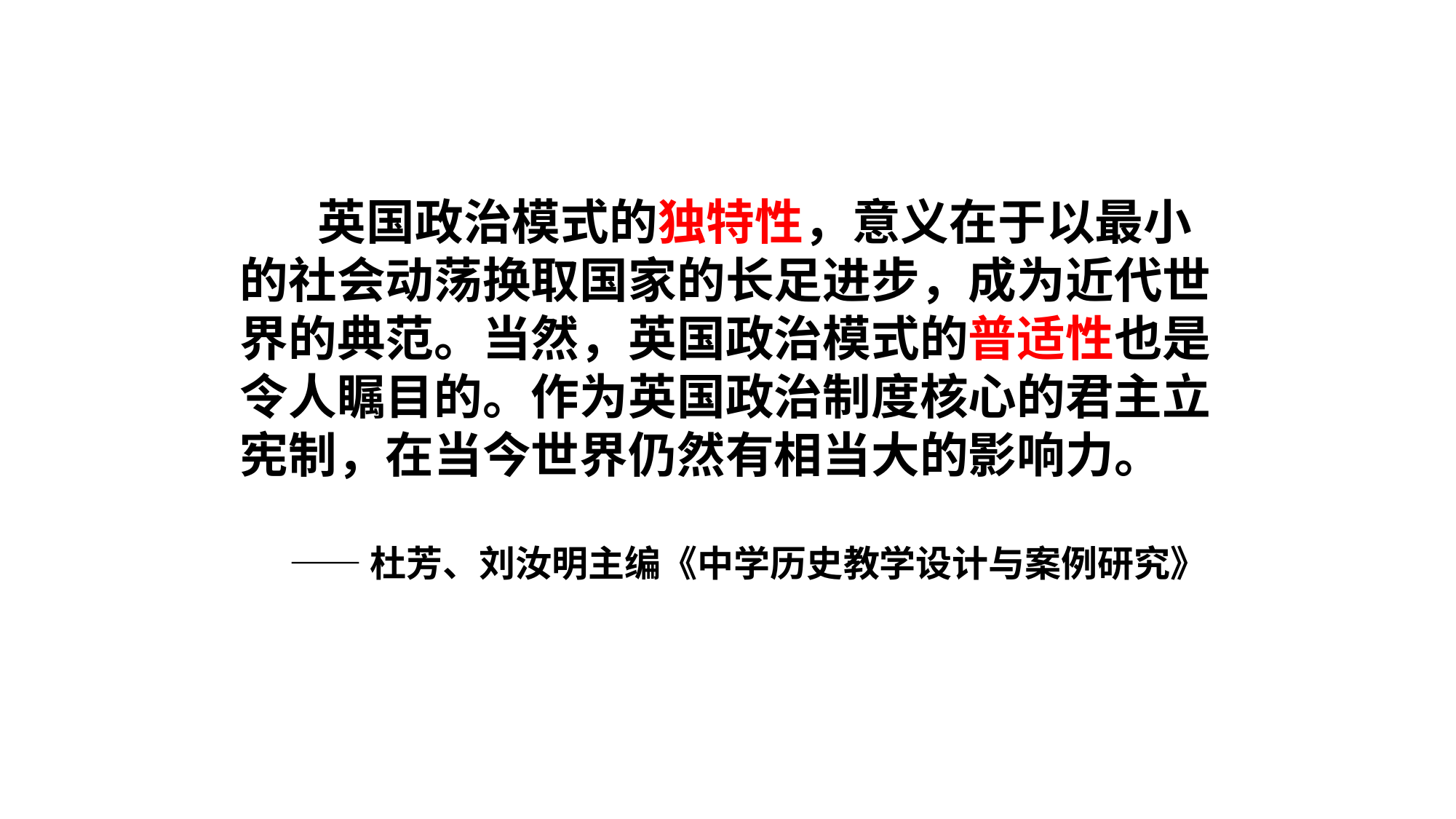

英国政治模式的独特性，意义在于以最小的社会动荡换取国家的长足进步，成为近代世界的典范。当然，英国政治模式的普适性也是令人瞩目的。作为英国政治制度核心的君主立宪制，在当今世界仍然有相当大的影响力。

      ——杜芳、刘汝明主编《中学历史教学设计与案例研究》